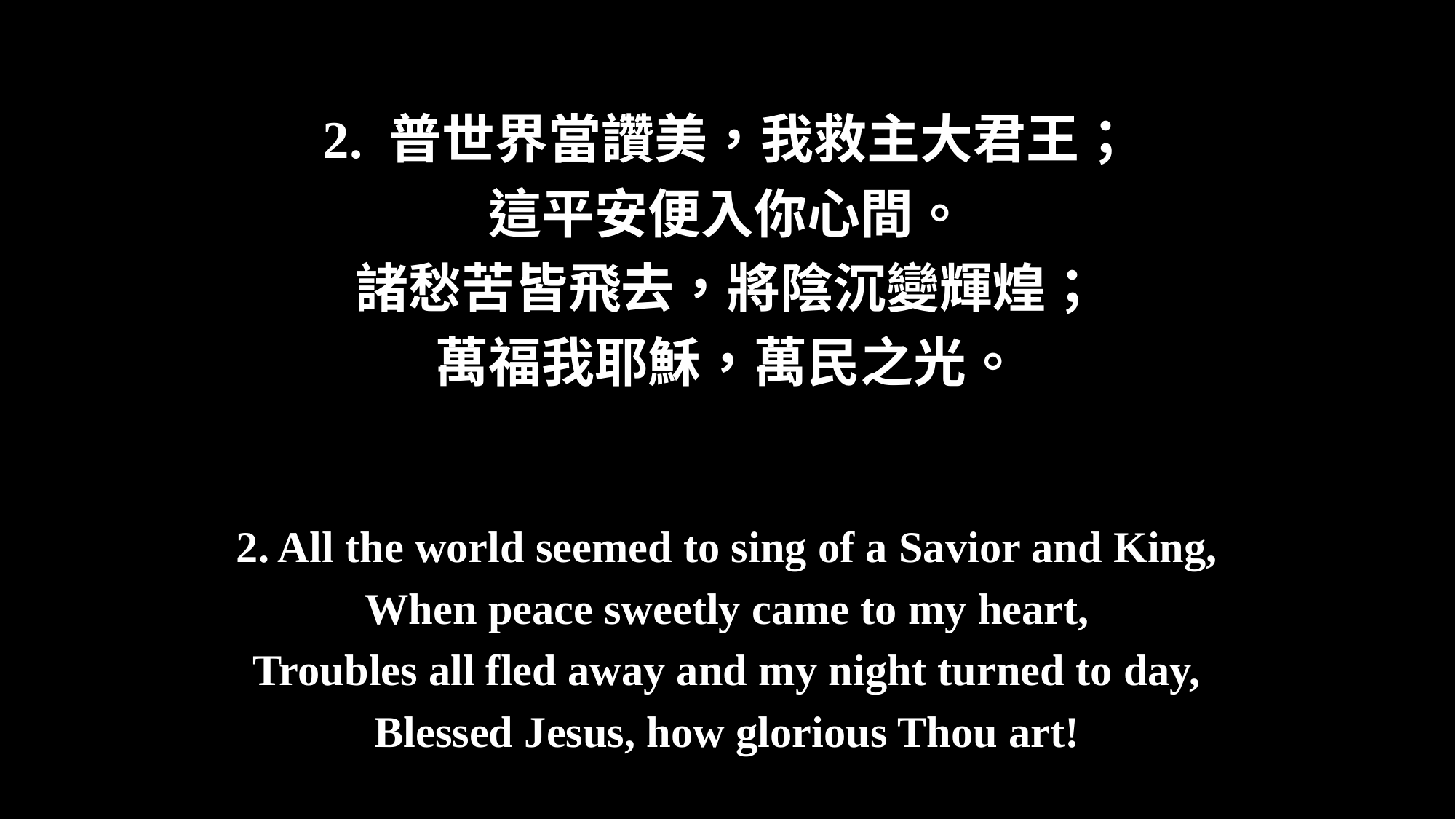

2. 普世界當讚美，我救主大君王；
這平安便入你心間。
諸愁苦皆飛去，將陰沉變輝煌；
萬福我耶穌，萬民之光。
2. All the world seemed to sing of a Savior and King,
When peace sweetly came to my heart,
Troubles all fled away and my night turned to day,
Blessed Jesus, how glorious Thou art!